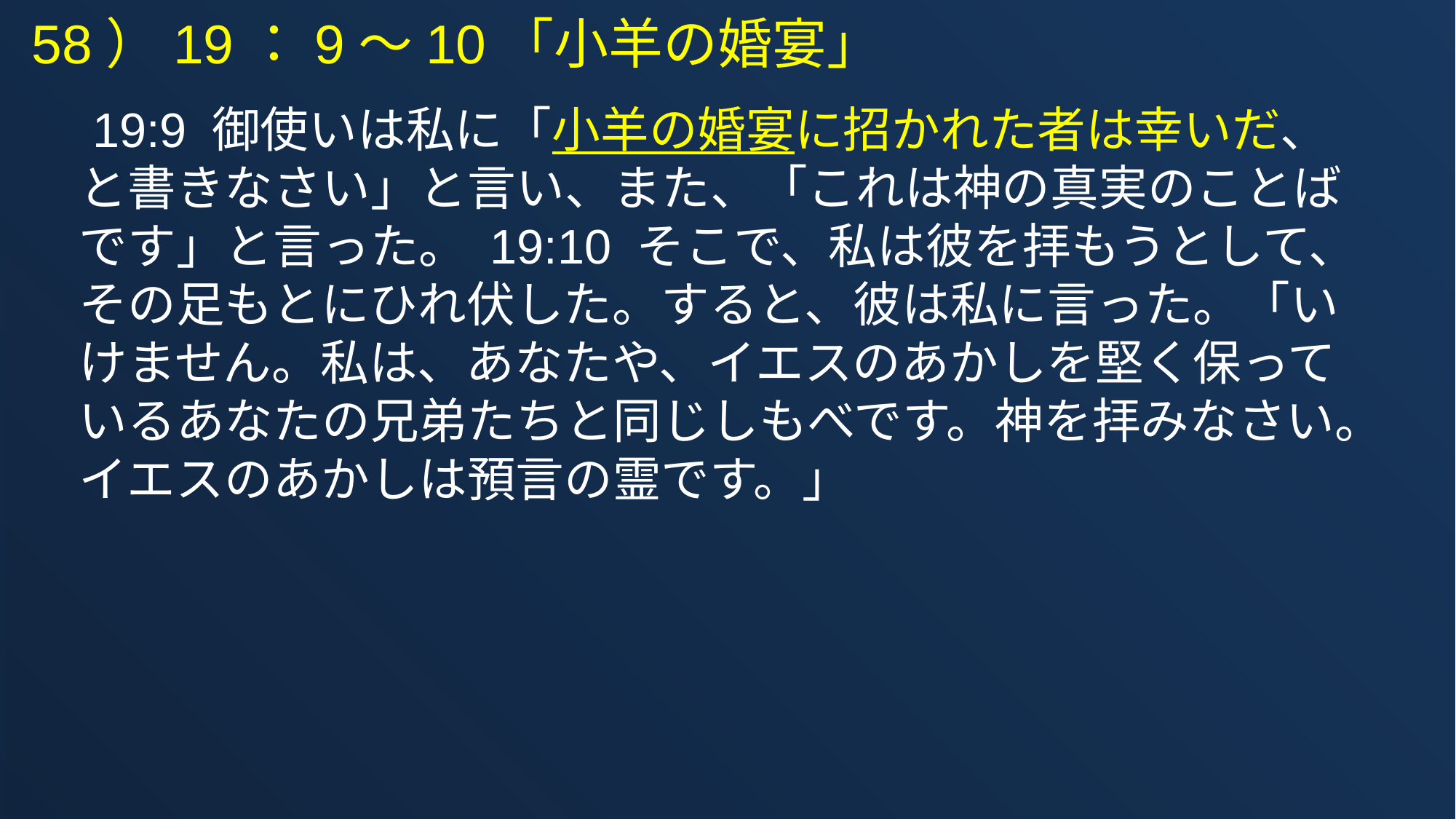

58）19：9～10「小羊の婚宴」
 19:9 御使いは私に「小羊の婚宴に招かれた者は幸いだ、と書きなさい」と言い、また、「これは神の真実のことばです」と言った。 19:10 そこで、私は彼を拝もうとして、その足もとにひれ伏した。すると、彼は私に言った。「いけません。私は、あなたや、イエスのあかしを堅く保っているあなたの兄弟たちと同じしもべです。神を拝みなさい。イエスのあかしは預言の霊です。」